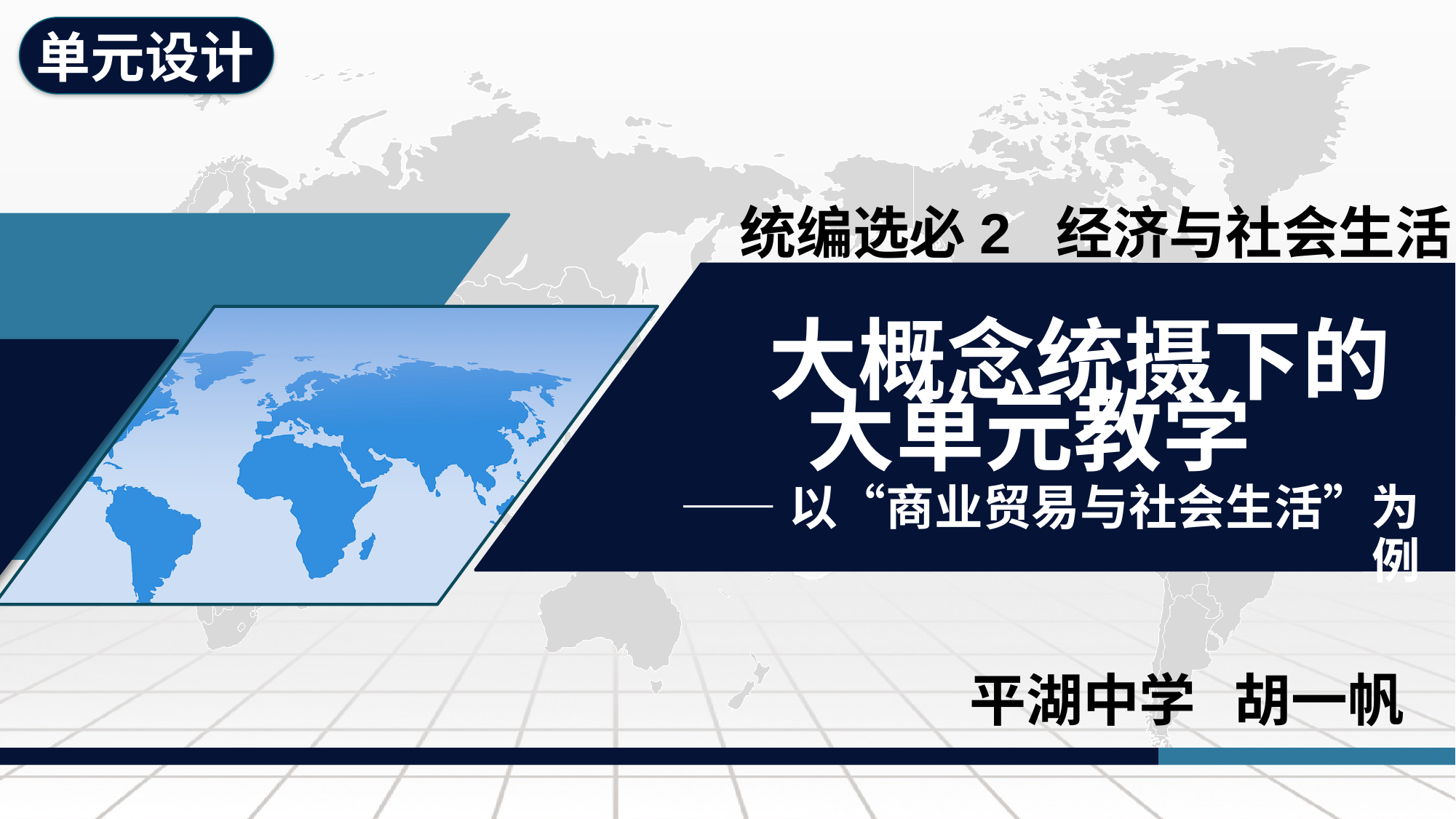

单元设计

统编选必2  经济与社会生活

    大概念统摄下的
大单元教学
——以“商业贸易与社会生活”为例

平湖中学   胡一帆